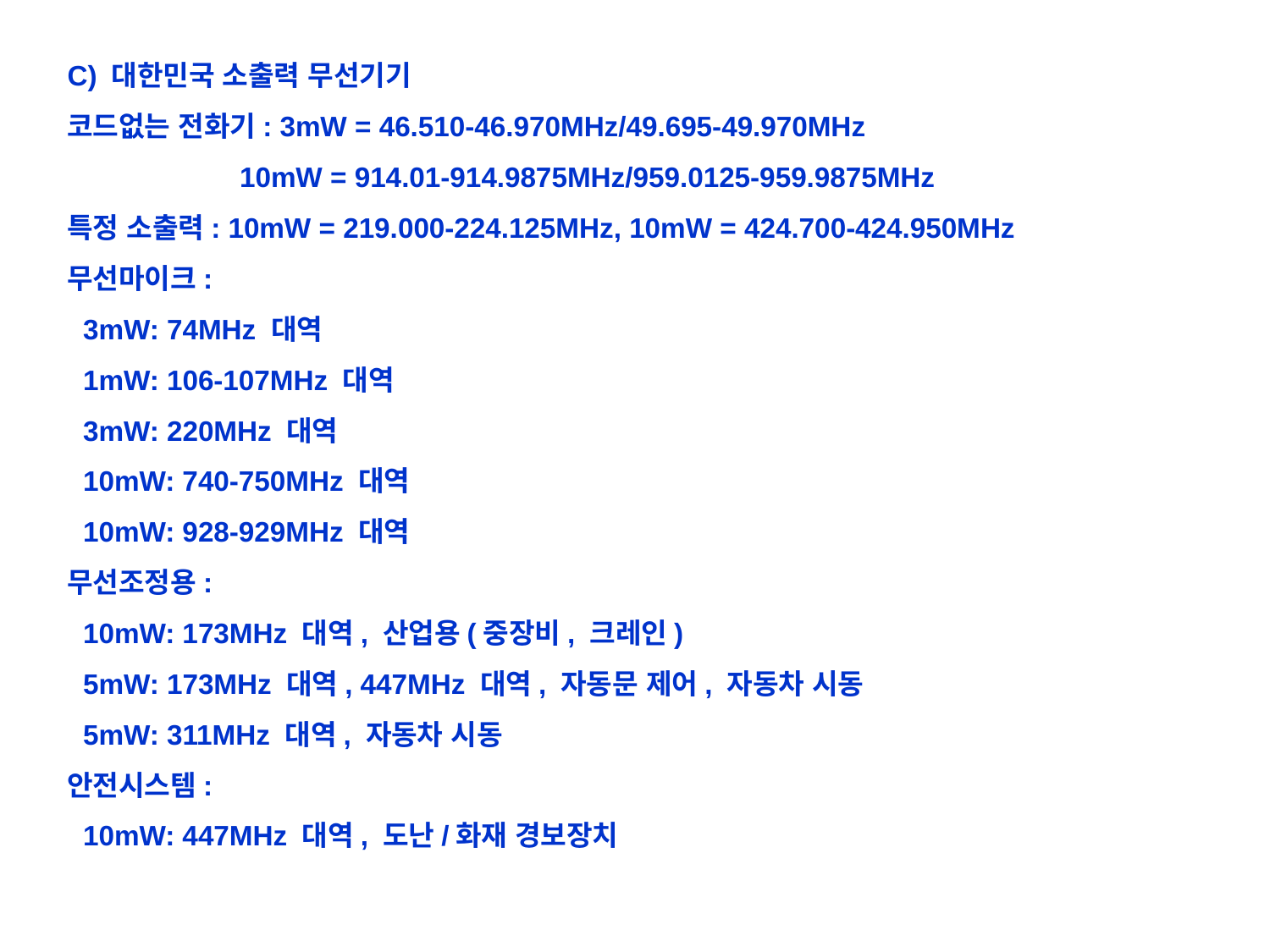

C) 대한민국 소출력 무선기기
코드없는 전화기: 3mW = 46.510-46.970MHz/49.695-49.970MHz
                      10mW = 914.01-914.9875MHz/959.0125-959.9875MHz
특정 소출력: 10mW = 219.000-224.125MHz, 10mW = 424.700-424.950MHz
무선마이크:
  3mW: 74MHz 대역
  1mW: 106-107MHz 대역
  3mW: 220MHz 대역
  10mW: 740-750MHz 대역
  10mW: 928-929MHz 대역
무선조정용:
  10mW: 173MHz 대역, 산업용(중장비, 크레인)
  5mW: 173MHz 대역, 447MHz 대역, 자동문 제어, 자동차 시동
  5mW: 311MHz 대역, 자동차 시동
안전시스템:
  10mW: 447MHz 대역, 도난/화재 경보장치